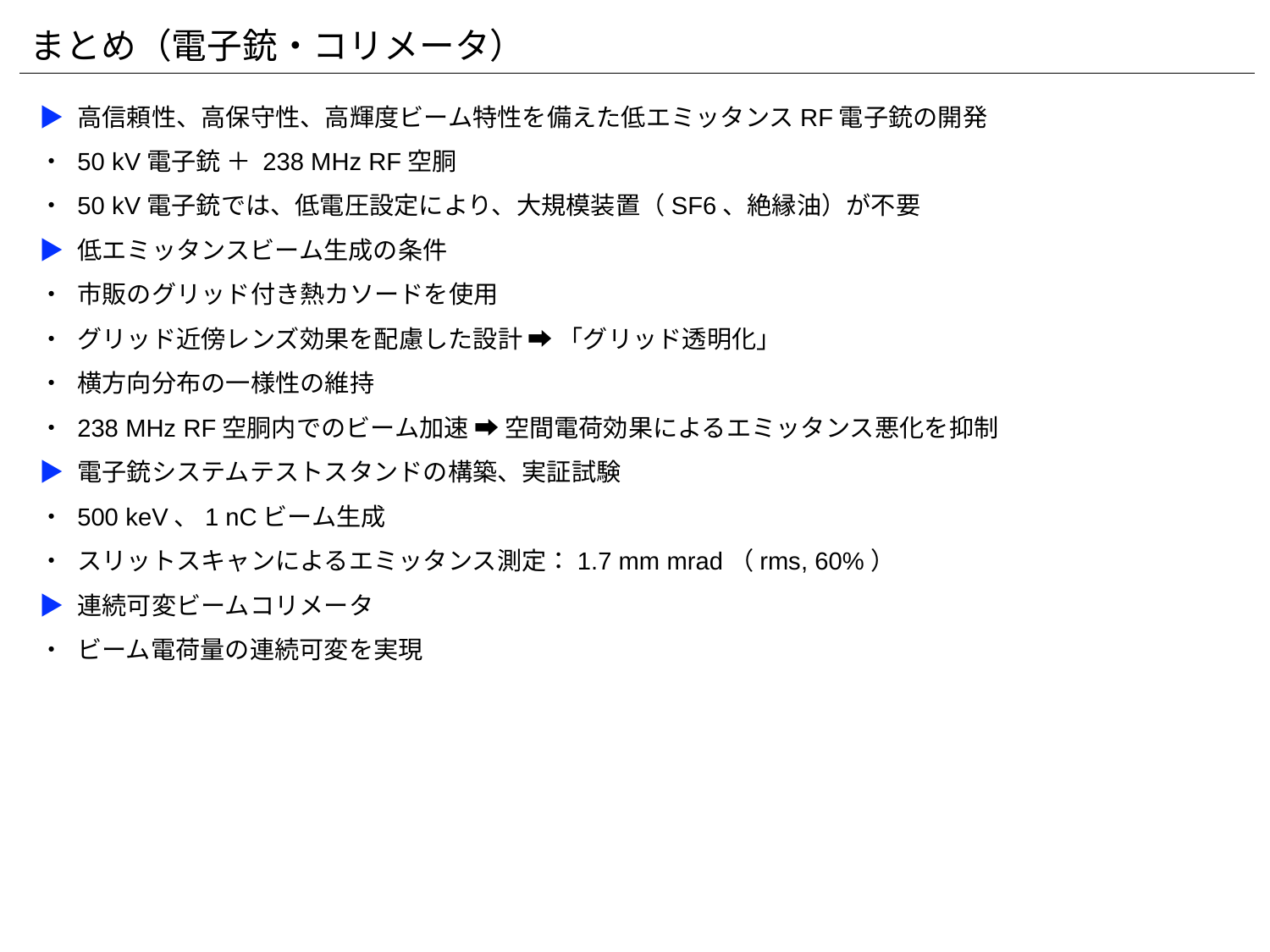

まとめ（電子銃・コリメータ）
▶︎ 	高信頼性、高保守性、高輝度ビーム特性を備えた低エミッタンスRF電子銃の開発
・	50 kV電子銃 ＋ 238 MHz RF空胴
・	50 kV電子銃では、低電圧設定により、大規模装置（SF6、絶縁油）が不要
▶︎ 	低エミッタンスビーム生成の条件
・	市販のグリッド付き熱カソードを使用
・ 	グリッド近傍レンズ効果を配慮した設計 ➡︎ 「グリッド透明化」
・ 	横方向分布の一様性の維持
・	238 MHz RF空胴内でのビーム加速 ➡︎ 空間電荷効果によるエミッタンス悪化を抑制
▶︎ 	電子銃システムテストスタンドの構築、実証試験
・ 	500 keV、1 nCビーム生成
・ 	スリットスキャンによるエミッタンス測定：1.7 mm mrad（rms, 60%）
▶︎ 	連続可変ビームコリメータ
・ 	ビーム電荷量の連続可変を実現